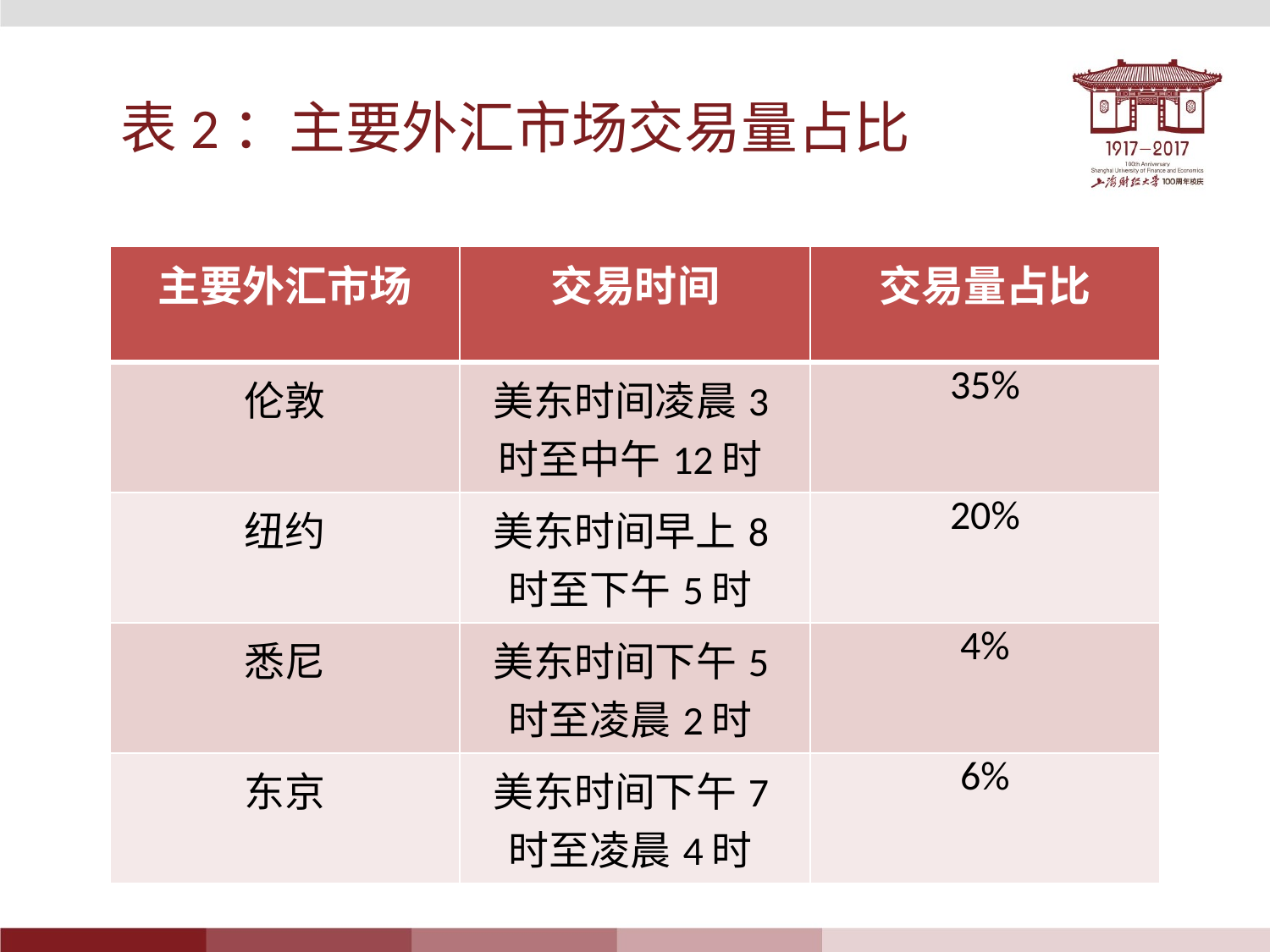

# 表2：主要外汇市场交易量占比
| 主要外汇市场 | 交易时间 | 交易量占比 |
| --- | --- | --- |
| 伦敦 | 美东时间凌晨3时至中午12时 | 35% |
| 纽约 | 美东时间早上8时至下午5时 | 20% |
| 悉尼 | 美东时间下午5时至凌晨2时 | 4% |
| 东京 | 美东时间下午7时至凌晨4时 | 6% |